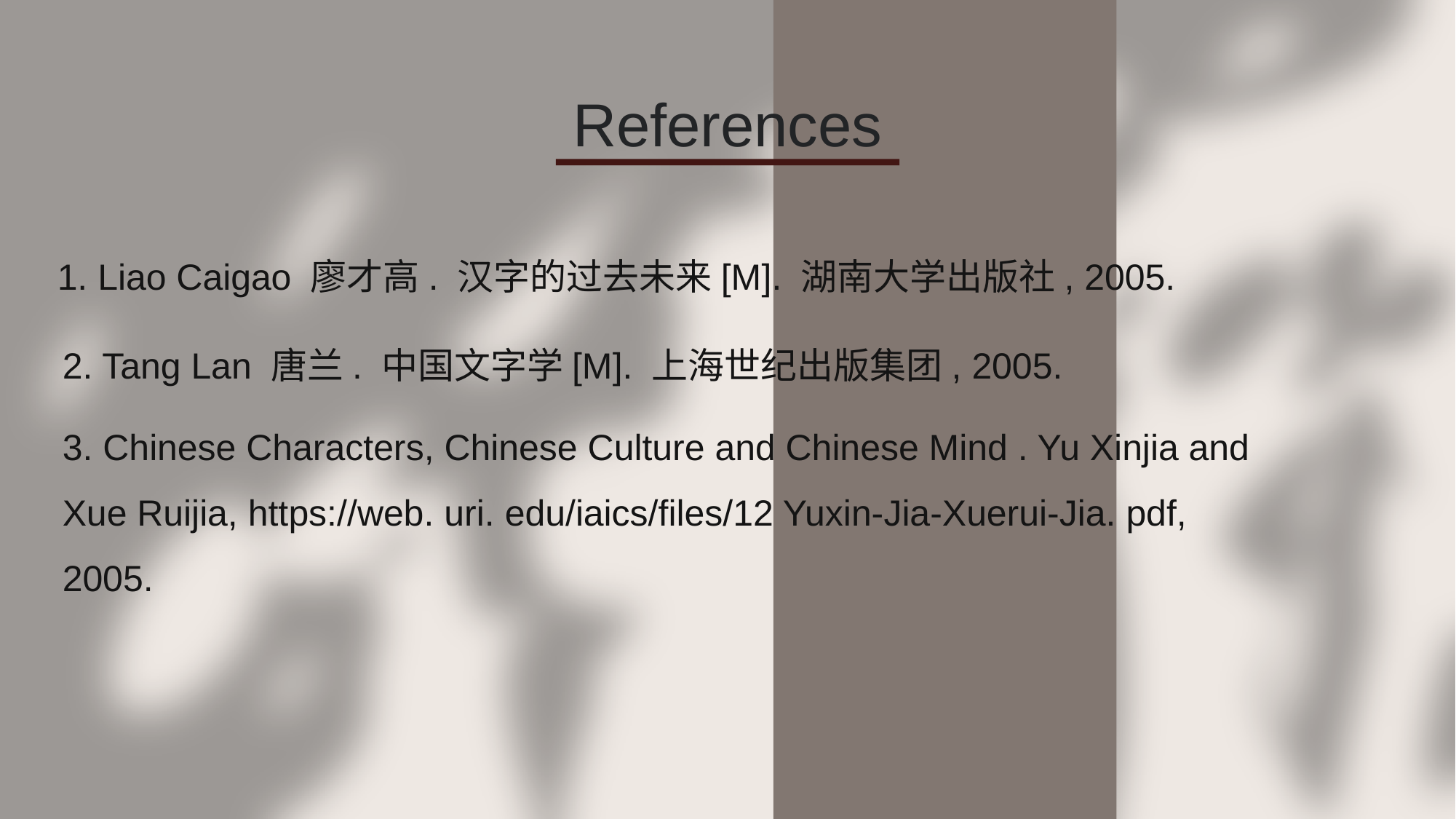

References

1. Liao Caigao 廖才高. 汉字的过去未来[M]. 湖南大学出版社, 2005.

2. Tang Lan 唐兰. 中国文字学[M]. 上海世纪出版集团, 2005.

3. Chinese Characters, Chinese Culture and Chinese Mind . Yu Xinjia and Xue Ruijia, https://web. uri. edu/iaics/files/12 Yuxin-Jia-Xuerui-Jia. pdf, 2005.